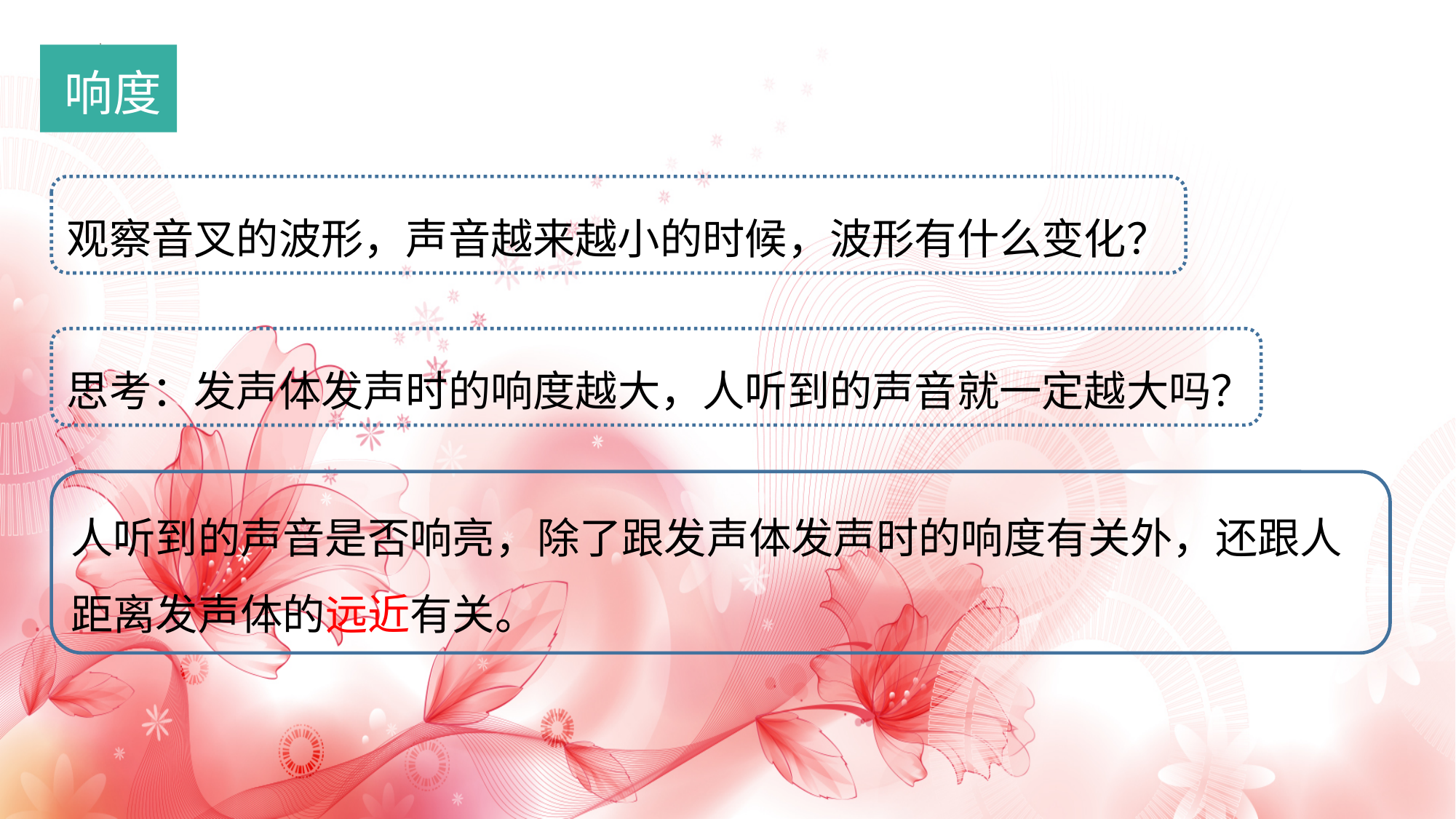

响度
观察音叉的波形，声音越来越小的时候，波形有什么变化？
思考：发声体发声时的响度越大，人听到的声音就一定越大吗？
人听到的声音是否响亮，除了跟发声体发声时的响度有关外，还跟人距离发声体的远近有关。